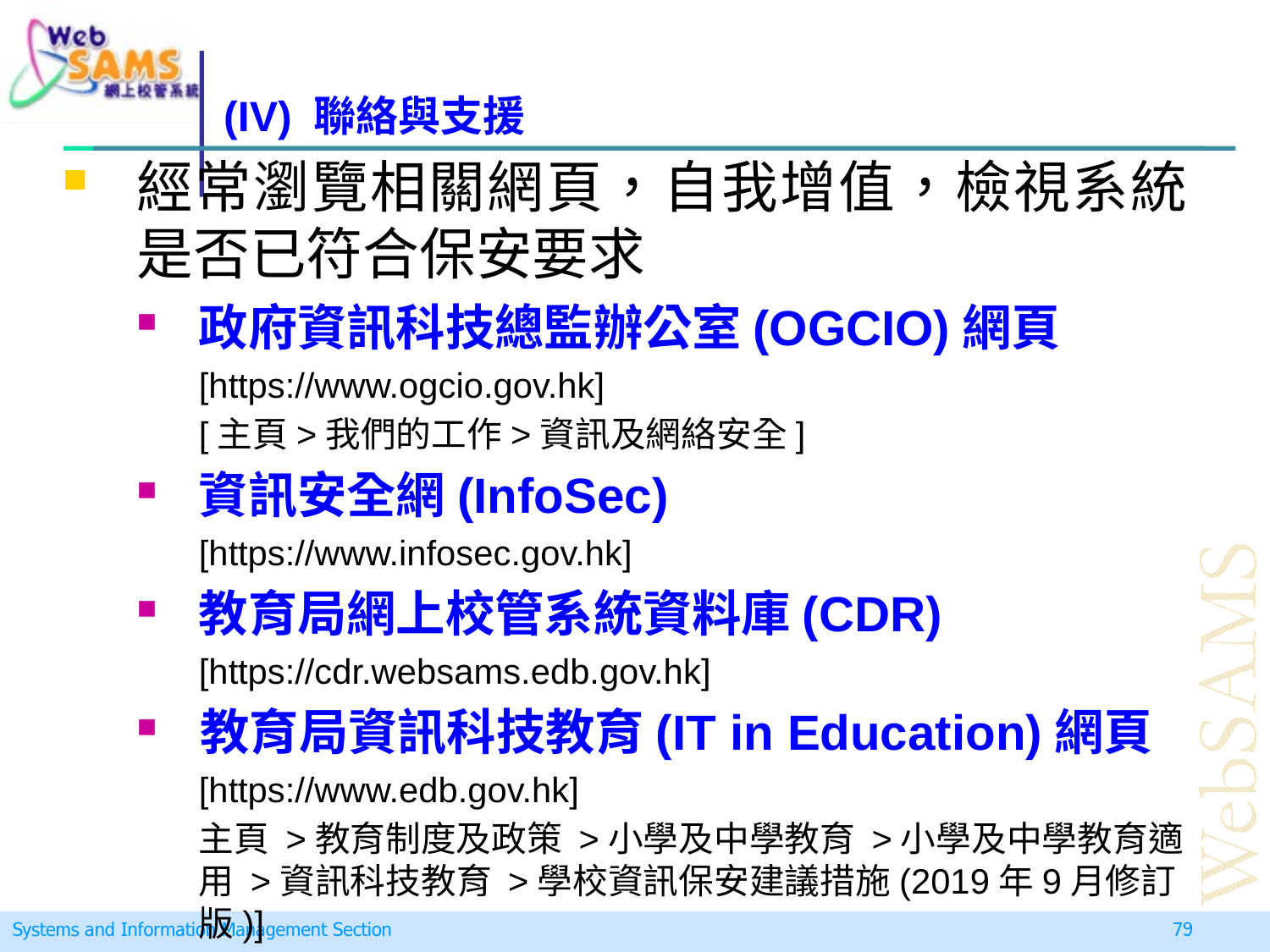

# (IV) 聯絡與支援
經常瀏覽相關網頁，自我增值，檢視系統是否已符合保安要求
政府資訊科技總監辦公室(OGCIO)網頁
[https://www.ogcio.gov.hk]
[主頁>我們的工作>資訊及網絡安全]
資訊安全網(InfoSec)
[https://www.infosec.gov.hk]
教育局網上校管系統資料庫(CDR)
[https://cdr.websams.edb.gov.hk]
教育局資訊科技教育(IT in Education)網頁
[https://www.edb.gov.hk]
主頁 >教育制度及政策 >小學及中學教育 >小學及中學教育適用 >資訊科技教育 >學校資訊保安建議措施(2019年9月修訂版)]